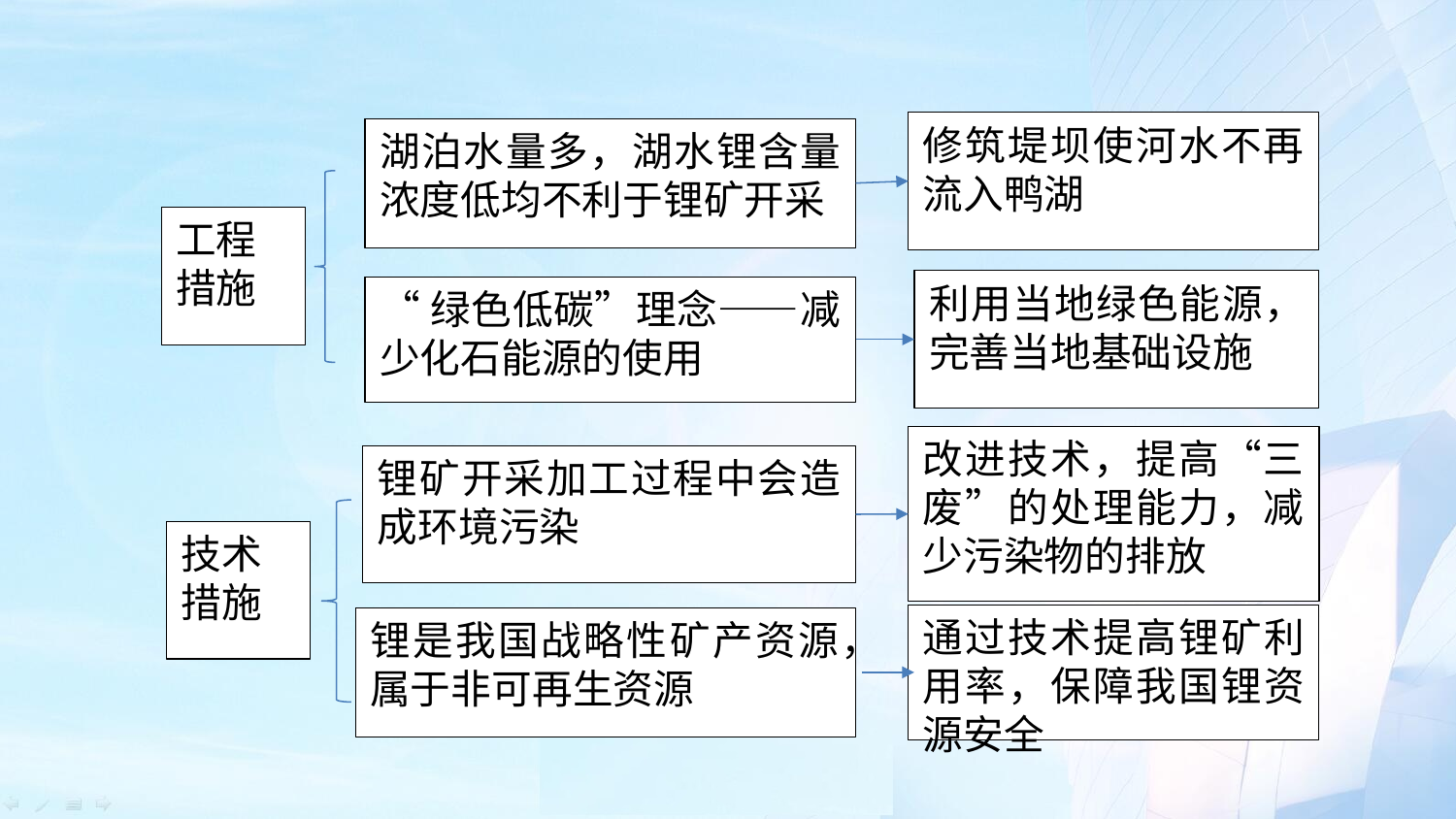

修筑堤坝使河水不再流入鸭湖
湖泊水量多，湖水锂含量浓度低均不利于锂矿开采

工程
措施
利用当地绿色能源，完善当地基础设施
“绿色低碳”理念——减少化石能源的使用
改进技术，提高“三废”的处理能力，减少污染物的排放
锂矿开采加工过程中会造成环境污染

技术
措施
通过技术提高锂矿利用率，保障我国锂资源安全
锂是我国战略性矿产资源，属于非可再生资源